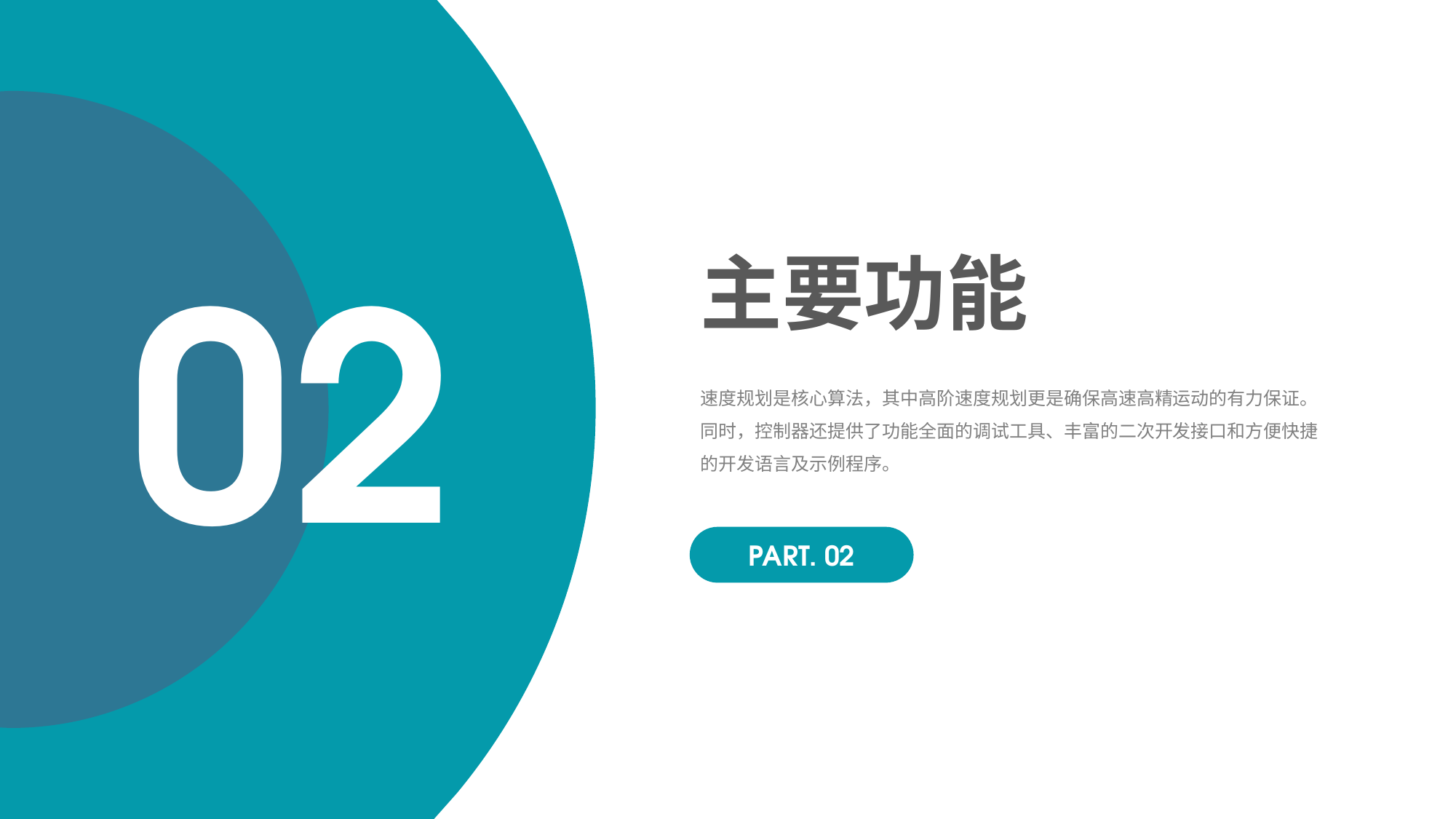

02
主要功能
速度规划是核心算法，其中高阶速度规划更是确保高速高精运动的有力保证。同时，控制器还提供了功能全面的调试工具、丰富的二次开发接口和方便快捷的开发语言及示例程序。
PART. 02